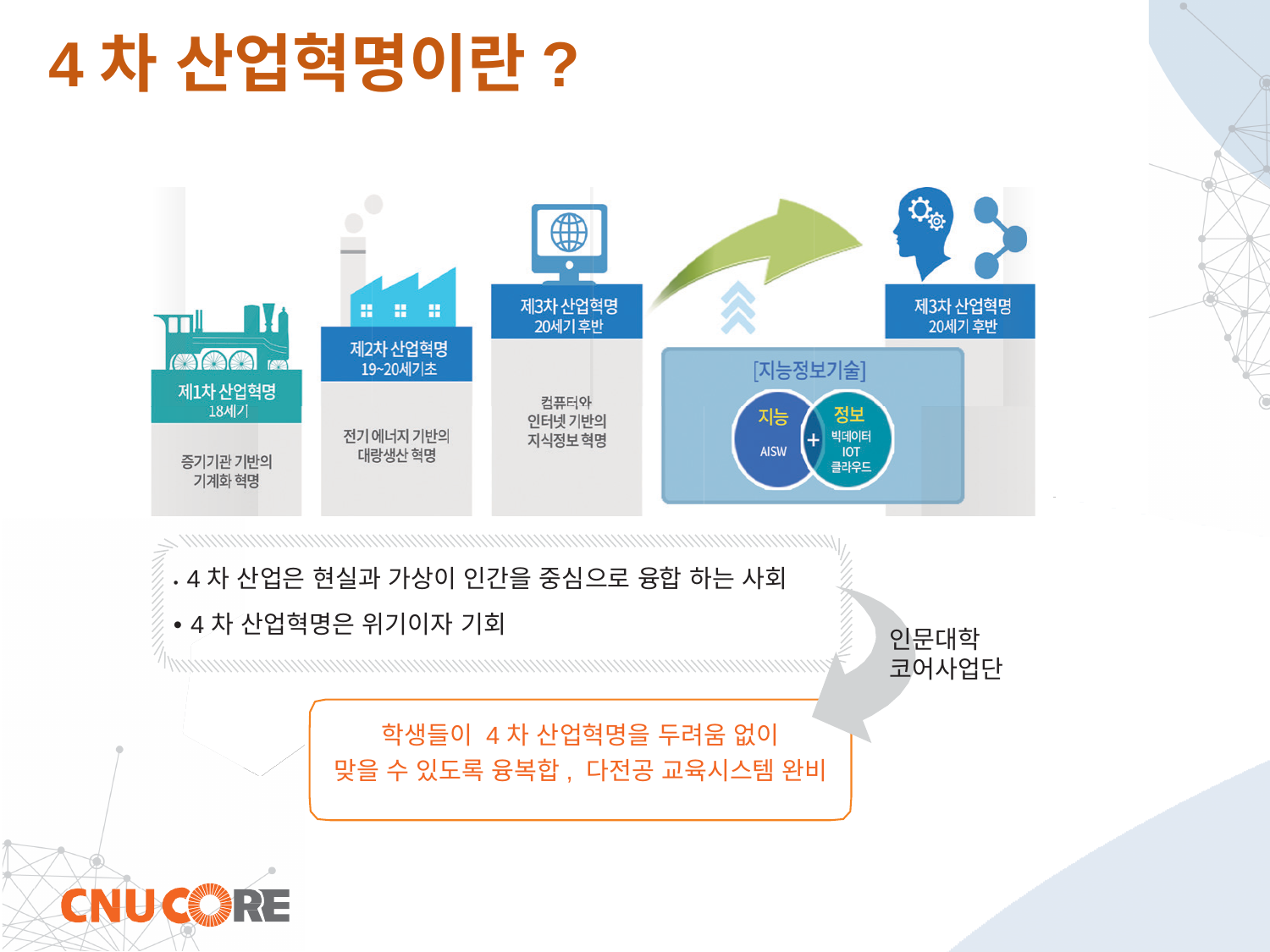

# 4차 산업혁명이란?

•4차 산업은 현실과 가상이 인간을 중심으로 융합 하는 사회

•4차 산업혁명은 위기이자 기회

인문대학 코어사업단

학생들이 4차 산업혁명을 두려움 없이
맞을 수 있도록 융복합, 다전공 교육시스템 완비